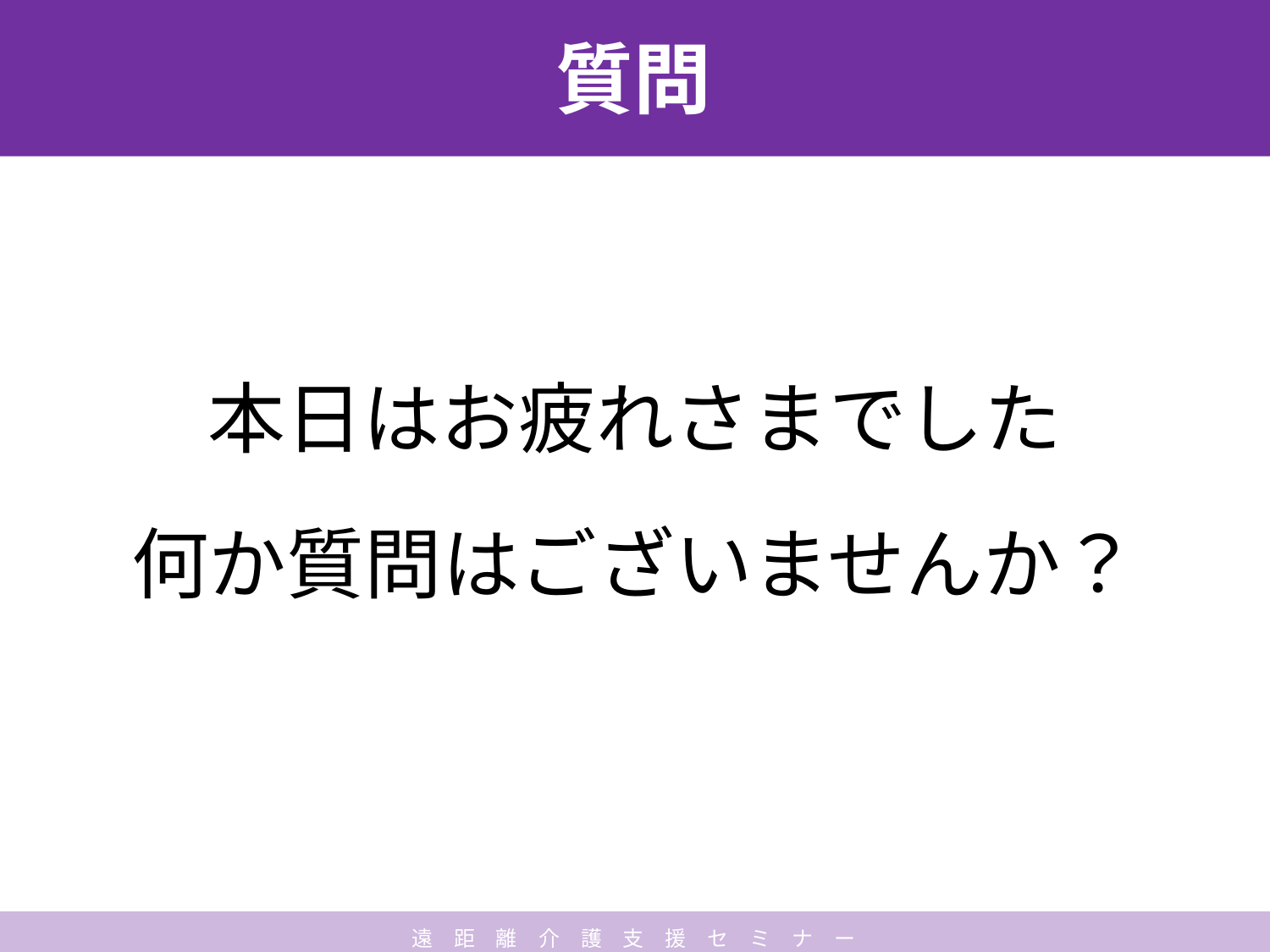

質問
本日はお疲れさまでした
何か質問はございませんか？
遠　距　離　介　護　支　援　セ　ミ　ナ　ー